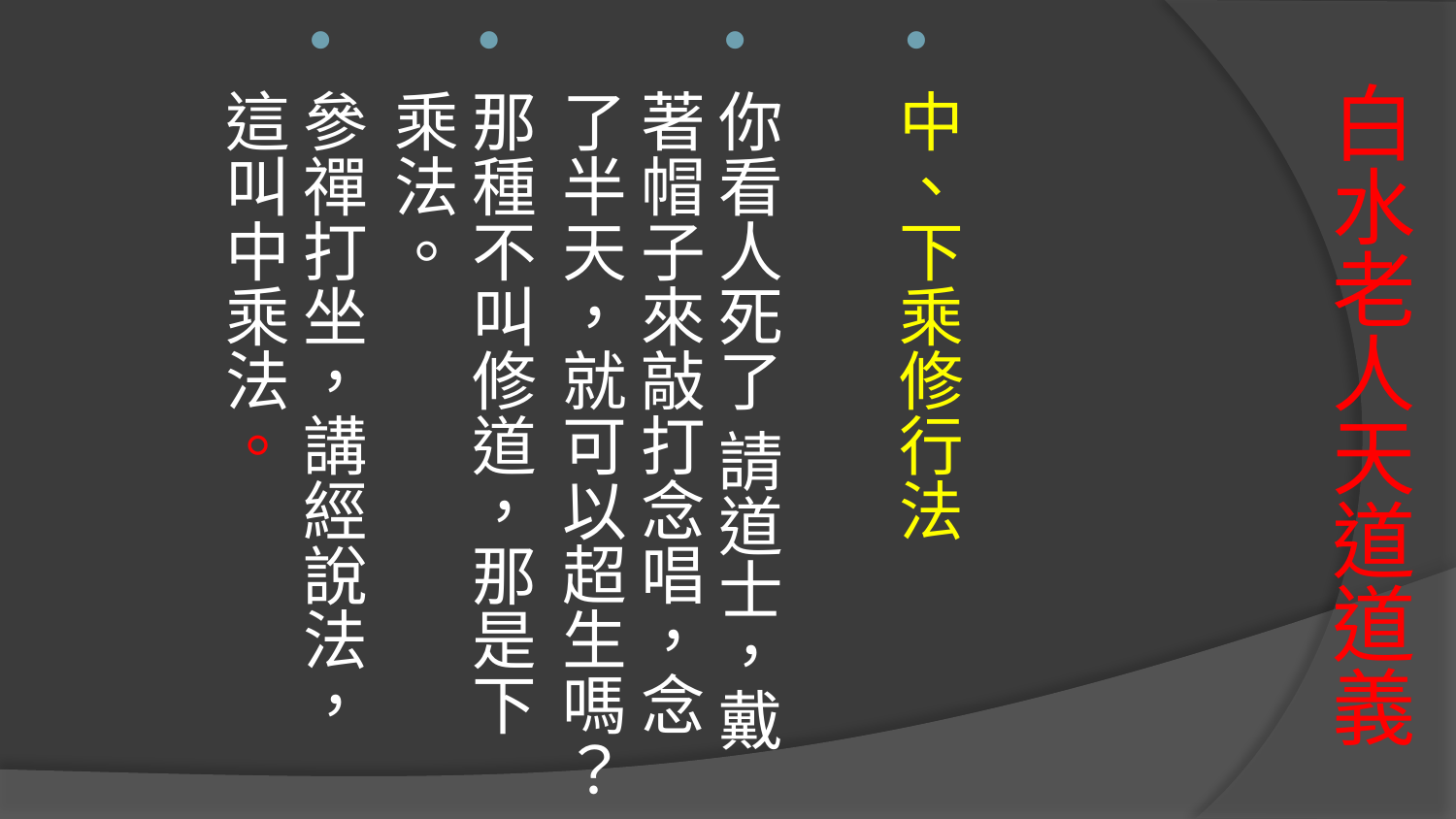

中、下乘修行法

你看人死了 請道士，戴著帽子來敲打念唱，念了半天，就可以超生嗎？
那種不叫修道，那是下乘法。
參禪打坐，講經說法，這叫中乘法。

# 白水老人天道道義